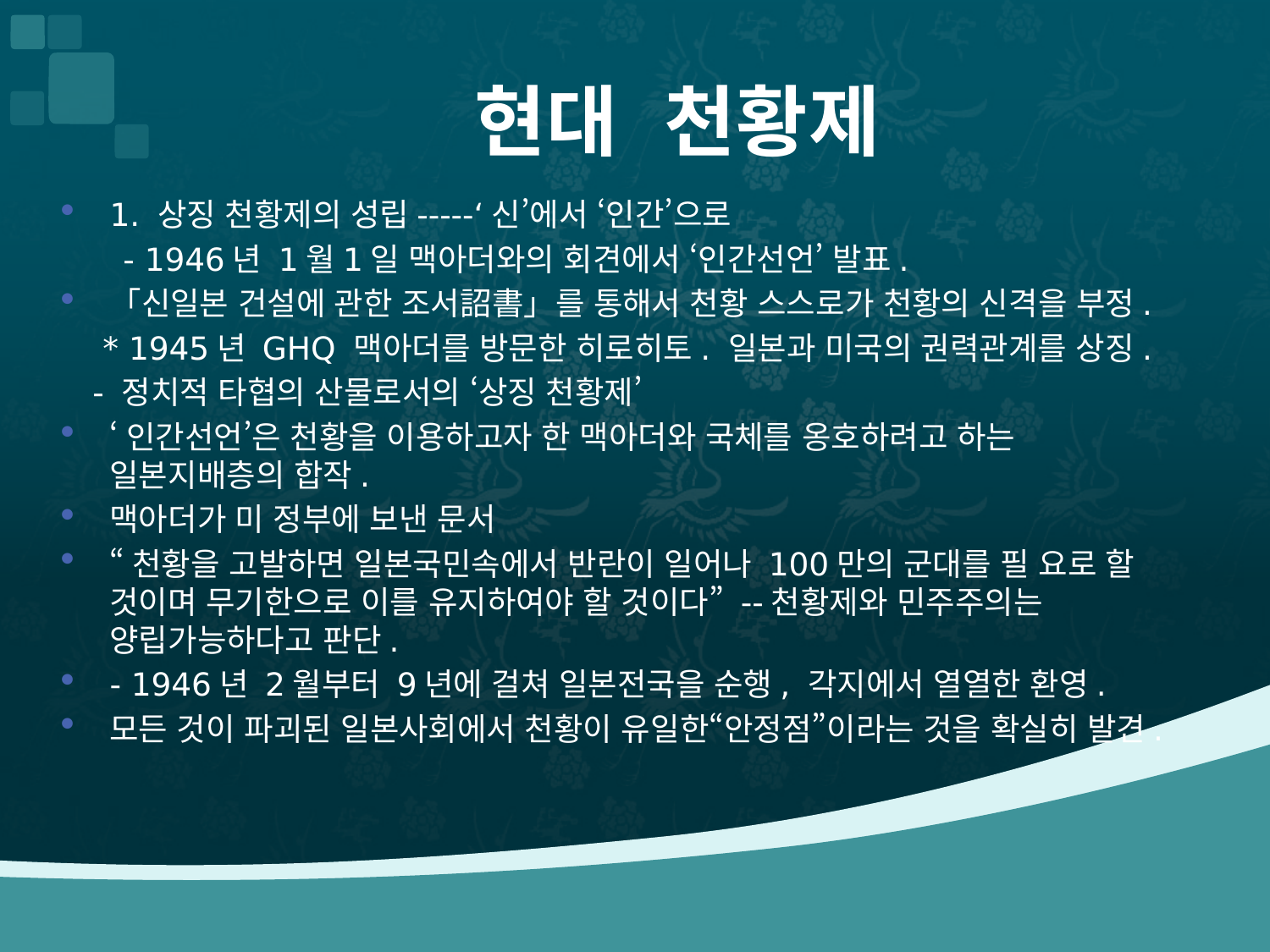

# 현대  천황제
1. 상징 천황제의 성립-----‘신’에서 ‘인간’으로
      - 1946년 1월1일 맥아더와의 회견에서 ‘인간선언’ 발표.
「신일본 건설에 관한 조서詔書」를 통해서 천황 스스로가 천황의 신격을 부정.
    * 1945년 GHQ 맥아더를 방문한 히로히토. 일본과 미국의 권력관계를 상징.
   - 정치적 타협의 산물로서의 ‘상징 천황제’
‘인간선언’은 천황을 이용하고자 한 맥아더와 국체를 옹호하려고 하는 일본지배층의 합작.
맥아더가 미 정부에 보낸 문서
“천황을 고발하면 일본국민속에서 반란이 일어나 100만의 군대를 필 요로 할 것이며 무기한으로 이를 유지하여야 할 것이다” --천황제와 민주주의는 양립가능하다고 판단.
- 1946년 2월부터 9년에 걸쳐 일본전국을 순행, 각지에서 열열한 환영.
모든 것이 파괴된 일본사회에서 천황이 유일한“안정점”이라는 것을 확실히 발견.